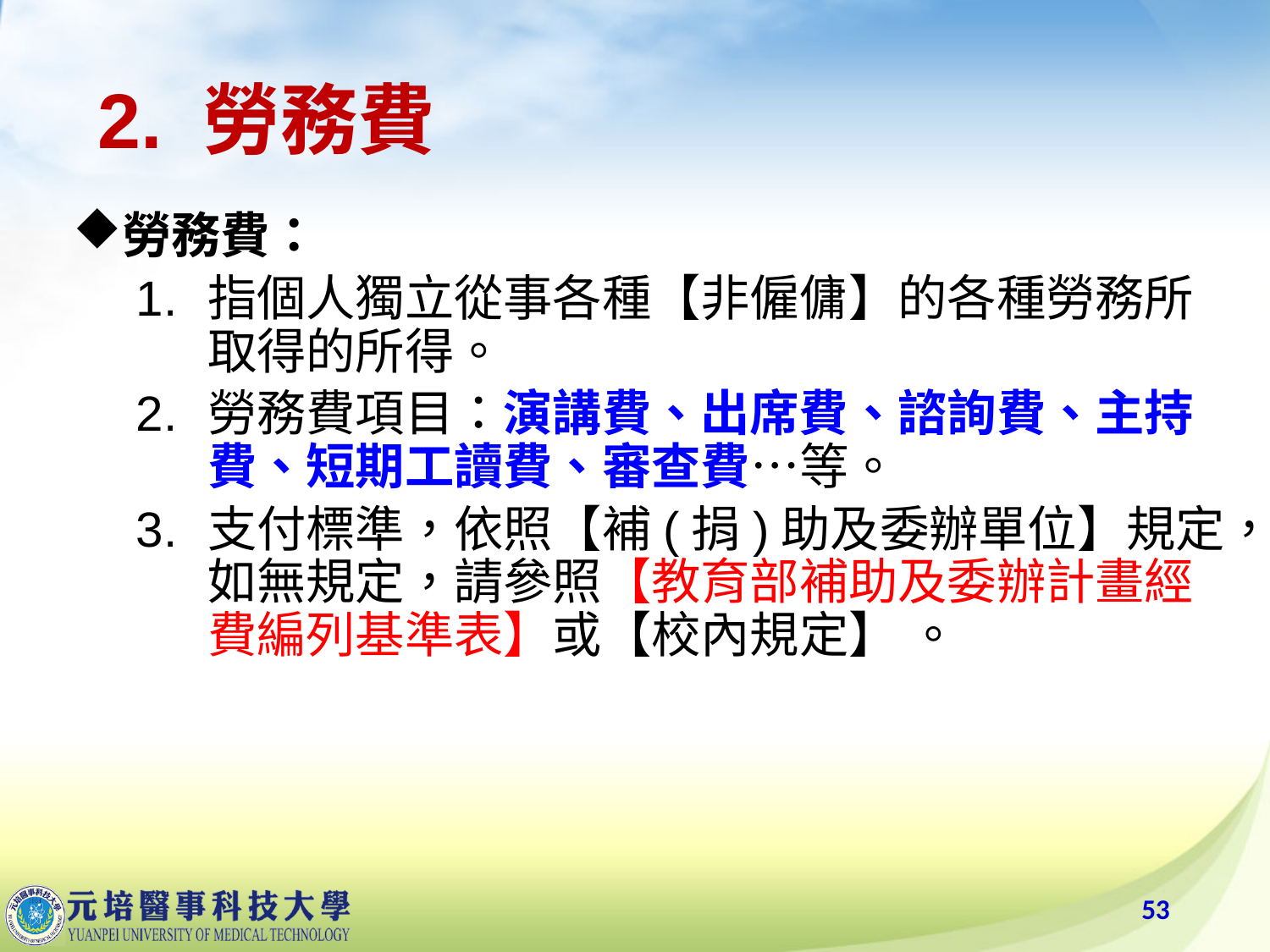

# 2. 勞務費
勞務費：
指個人獨立從事各種【非僱傭】的各種勞務所取得的所得。
勞務費項目：演講費、出席費、諮詢費、主持費、短期工讀費、審查費…等。
支付標準，依照【補(捐)助及委辦單位】規定，如無規定，請參照【教育部補助及委辦計畫經費編列基準表】或【校內規定】 。

53